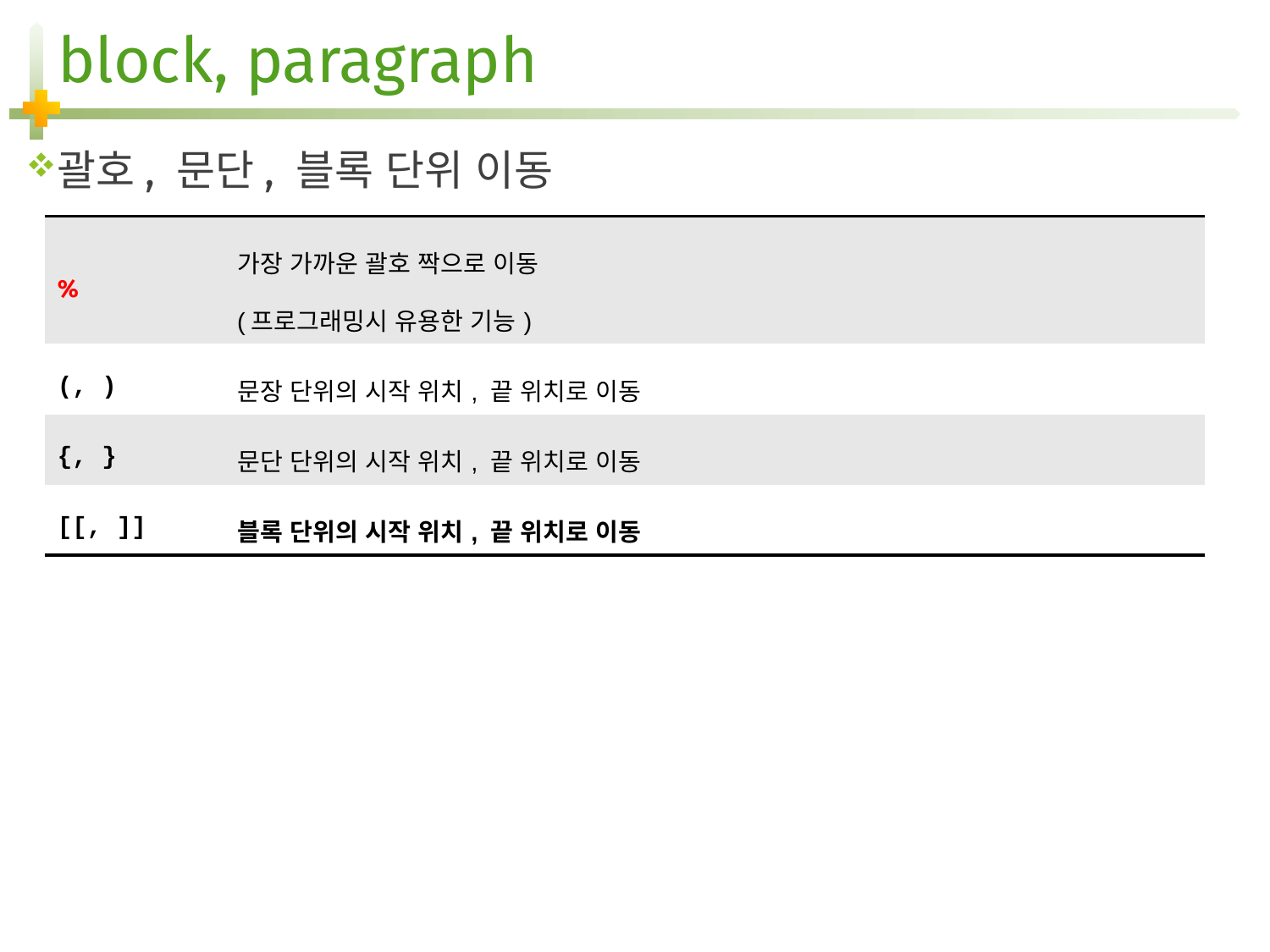

# block, paragraph
괄호, 문단, 블록 단위 이동
| % | 가장 가까운 괄호 짝으로 이동 (프로그래밍시 유용한 기능) |
| --- | --- |
| (, ) | 문장 단위의 시작 위치, 끝 위치로 이동 |
| {, } | 문단 단위의 시작 위치, 끝 위치로 이동 |
| [[, ]] | 블록 단위의 시작 위치, 끝 위치로 이동 |